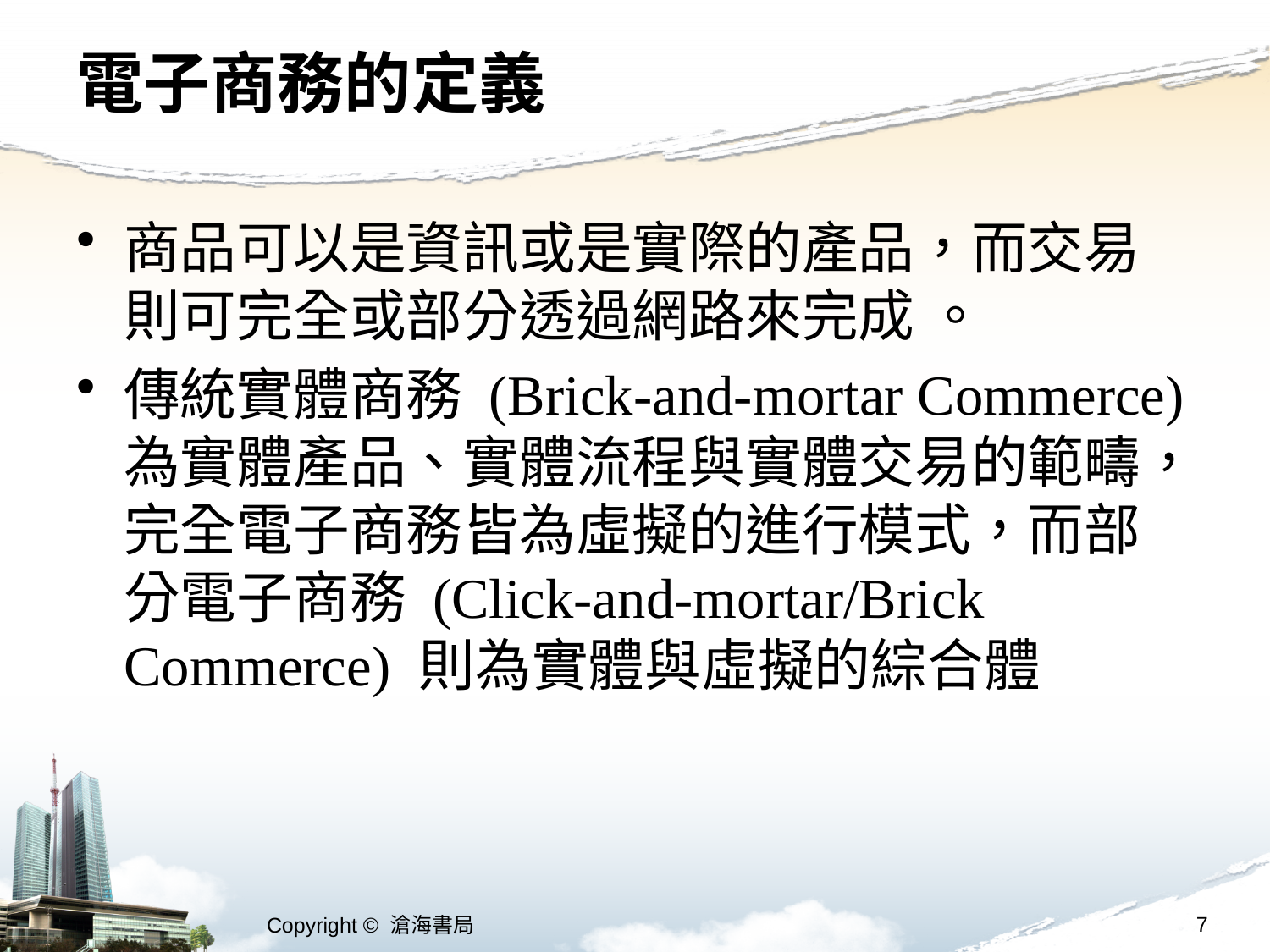

# 電子商務的定義
商品可以是資訊或是實際的產品，而交易則可完全或部分透過網路來完成 。
傳統實體商務 (Brick-and-mortar Commerce) 為實體產品、實體流程與實體交易的範疇，完全電子商務皆為虛擬的進行模式，而部分電子商務 (Click-and-mortar/Brick Commerce) 則為實體與虛擬的綜合體
7
Copyright © 滄海書局